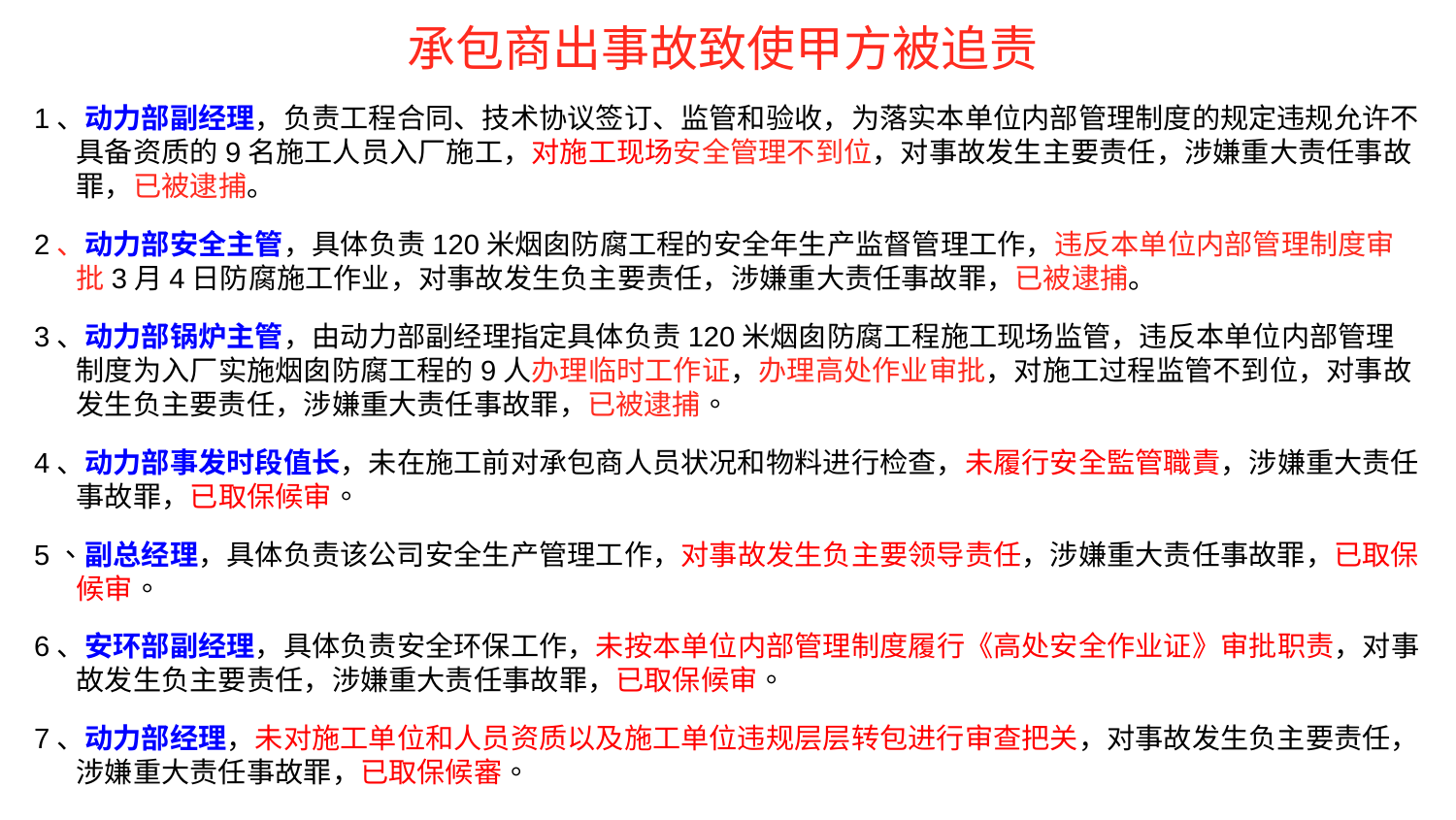

承包商出事故致使甲方被追责

1、动力部副经理，负责工程合同、技术协议签订、监管和验收，为落实本单位内部管理制度的规定违规允许不具备资质的9名施工人员入厂施工，对施工现场安全管理不到位，对事故发生主要责任，涉嫌重大责任事故罪，已被逮捕。
2、动力部安全主管，具体负责120米烟囱防腐工程的安全年生产监督管理工作，违反本单位内部管理制度审批3月4日防腐施工作业，对事故发生负主要责任，涉嫌重大责任事故罪，已被逮捕。
3、动力部锅炉主管，由动力部副经理指定具体负责120米烟囱防腐工程施工现场监管，违反本单位内部管理制度为入厂实施烟囱防腐工程的9人办理临时工作证，办理高处作业审批，对施工过程监管不到位，对事故发生负主要责任，涉嫌重大责任事故罪，已被逮捕。
4、动力部事发时段值长，未在施工前对承包商人员状况和物料进行检查，未履行安全監管職責，涉嫌重大责任事故罪，已取保候审。
5、副总经理，具体负责该公司安全生产管理工作，对事故发生负主要领导责任，涉嫌重大责任事故罪，已取保候审。
6、安环部副经理，具体负责安全环保工作，未按本单位内部管理制度履行《高处安全作业证》审批职责，对事故发生负主要责任，涉嫌重大责任事故罪，已取保候审。
7、动力部经理，未对施工单位和人员资质以及施工单位违规层层转包进行审查把关，对事故发生负主要责任，涉嫌重大责任事故罪，已取保候審。